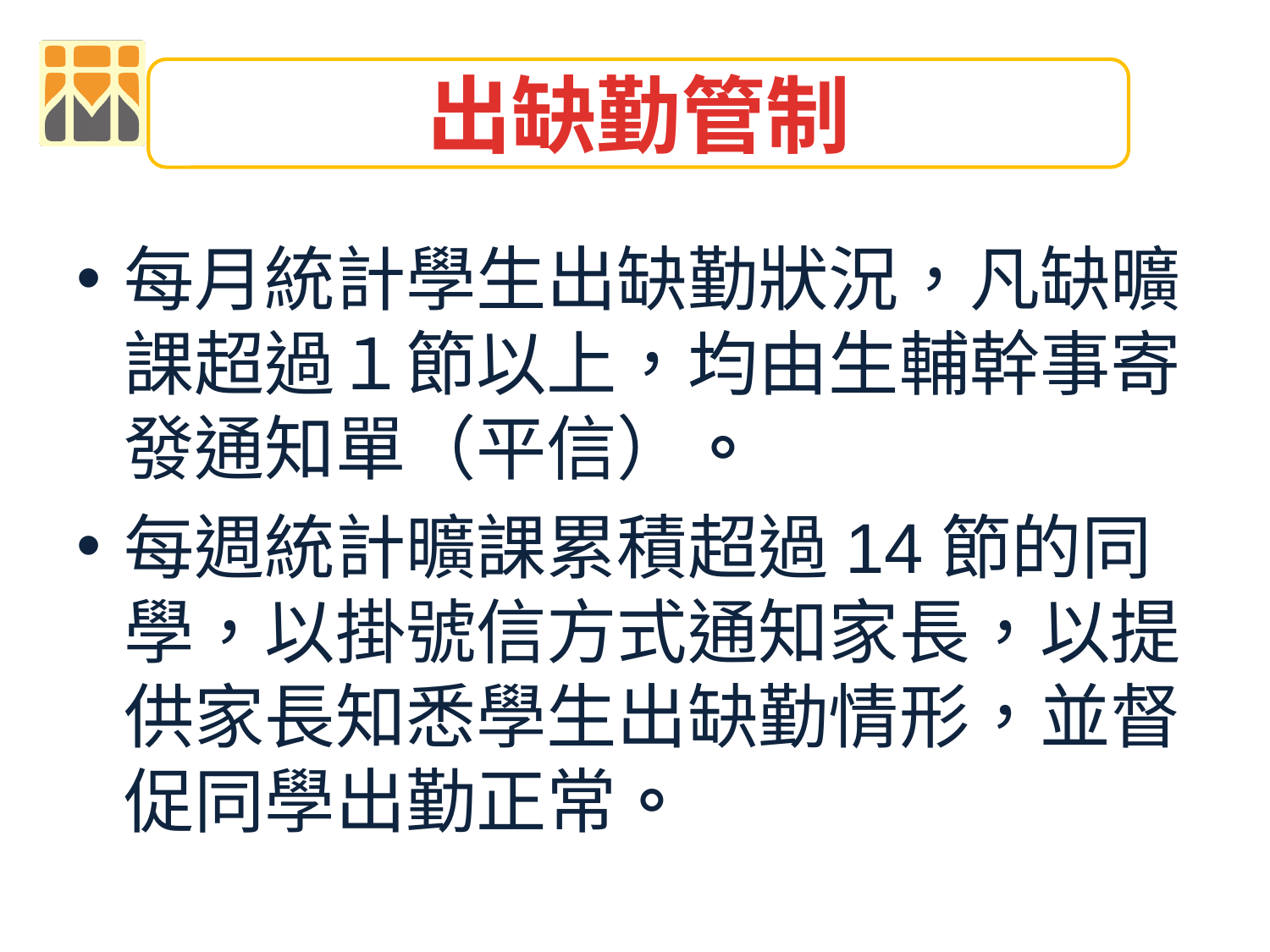

出缺勤管制
每月統計學生出缺勤狀況，凡缺曠課超過１節以上，均由生輔幹事寄發通知單（平信）。
每週統計曠課累積超過14節的同學，以掛號信方式通知家長，以提供家長知悉學生出缺勤情形，並督促同學出勤正常。